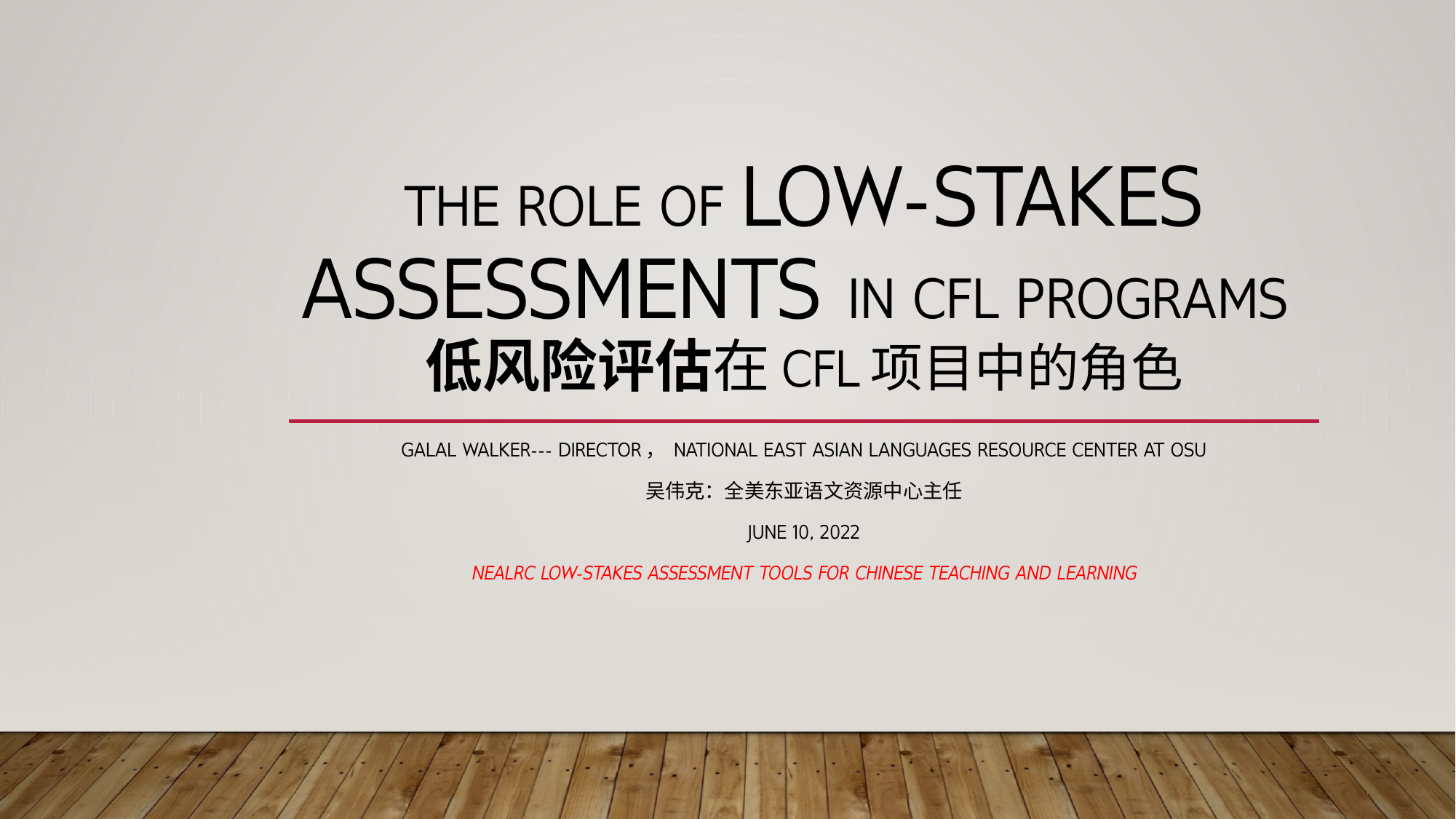

# The Role of Low-stakes Assessments in CFL Programs 低风险评估在CFL项目中的角色
Galal Walker--- director， National East Asian Languages Resource Center at OSU
吴伟克：全美东亚语文资源中心主任
June 10, 2022
NEALRC Low-Stakes Assessment Tools for Chinese teaching and learning